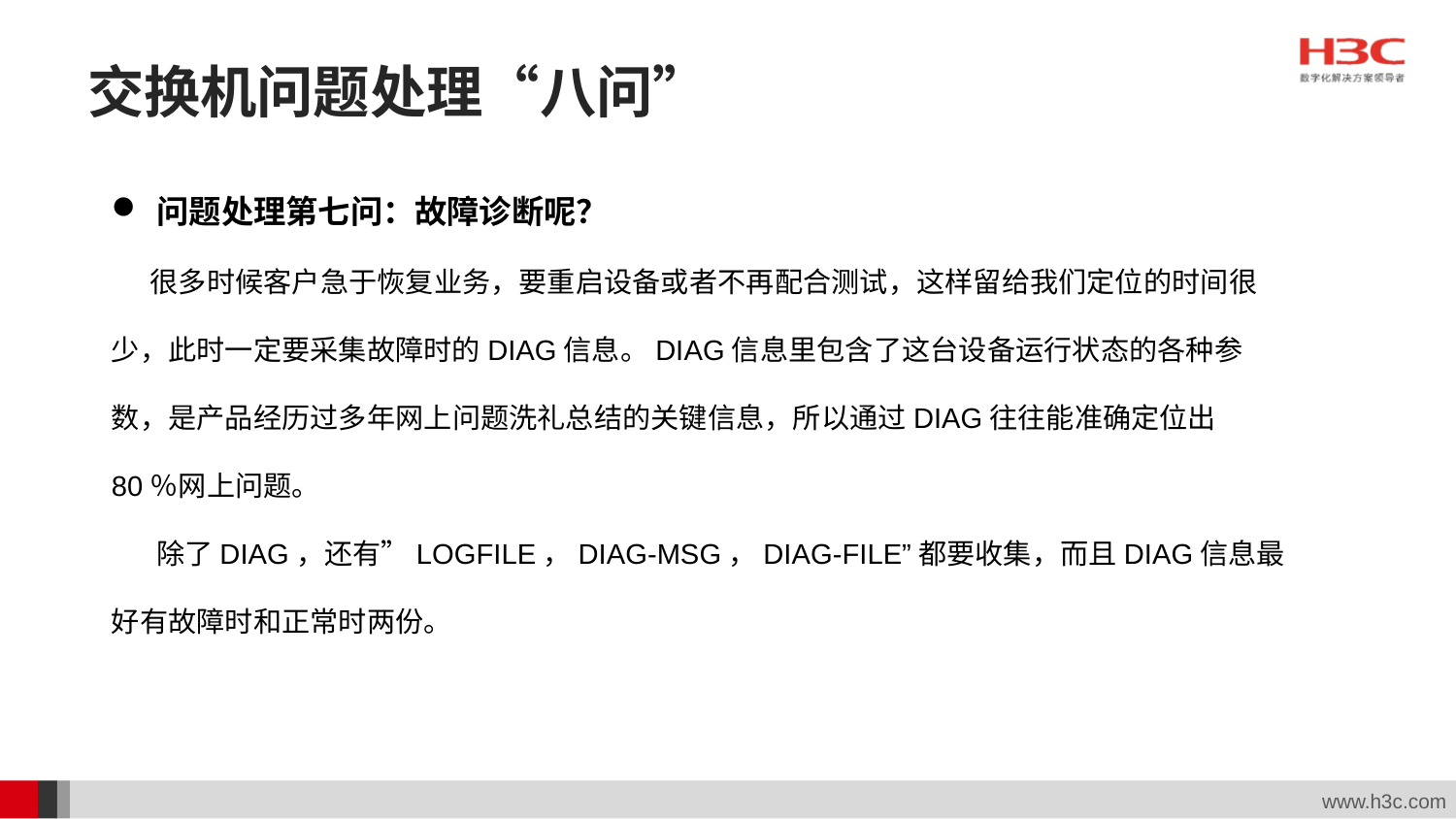

# 交换机问题处理“八问”
问题处理第七问：故障诊断呢？
     很多时候客户急于恢复业务，要重启设备或者不再配合测试，这样留给我们定位的时间很少，此时一定要采集故障时的DIAG信息。DIAG信息里包含了这台设备运行状态的各种参数，是产品经历过多年网上问题洗礼总结的关键信息，所以通过DIAG往往能准确定位出80％网上问题。
      除了DIAG，还有”LOGFILE，DIAG-MSG，DIAG-FILE”都要收集，而且DIAG信息最好有故障时和正常时两份。